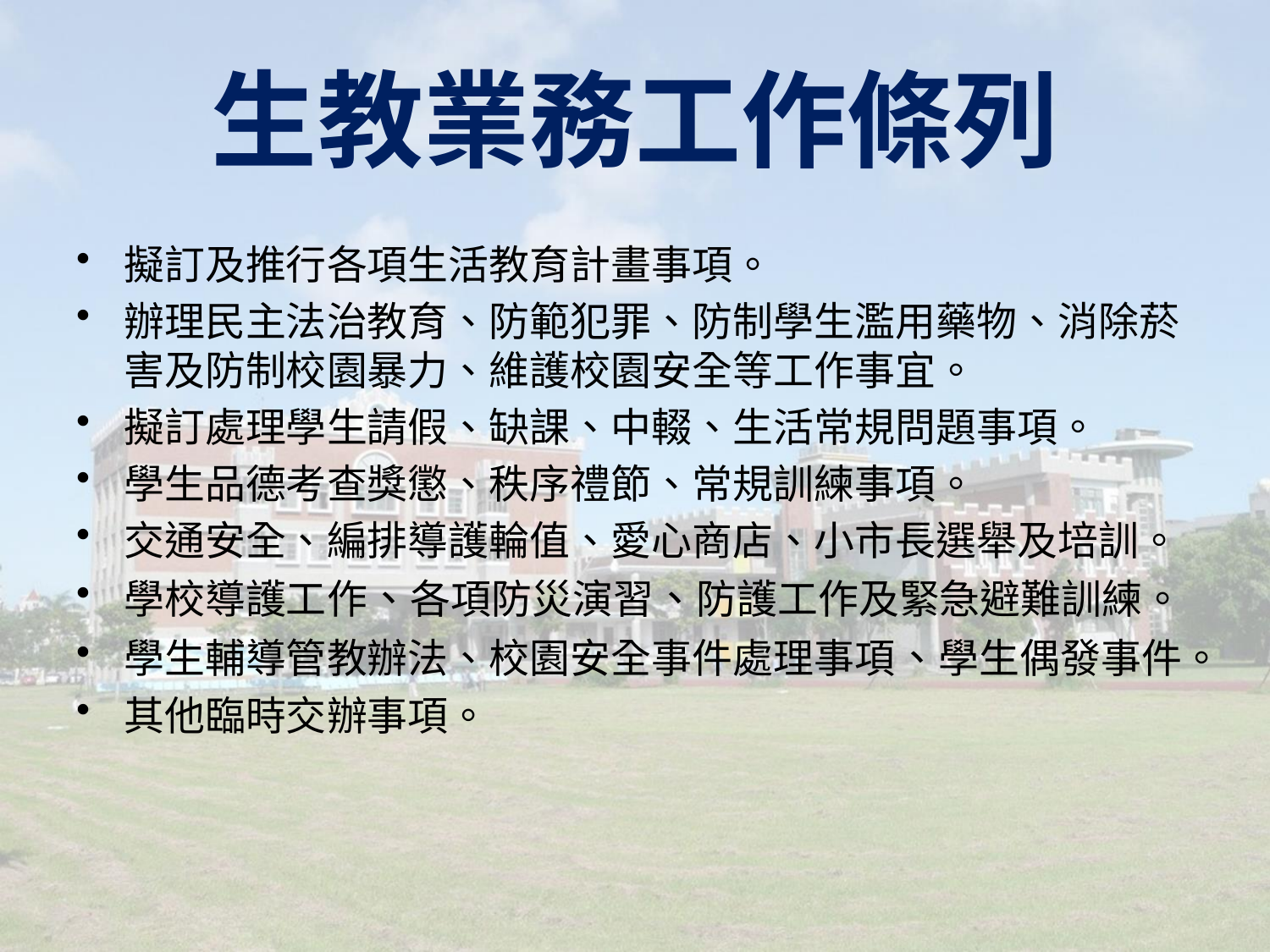

# 生教業務工作條列

擬訂及推行各項生活教育計畫事項。
辦理民主法治教育、防範犯罪、防制學生濫用藥物、消除菸害及防制校園暴力、維護校園安全等工作事宜。
擬訂處理學生請假、缺課、中輟、生活常規問題事項。
學生品德考查獎懲、秩序禮節、常規訓練事項。
交通安全、編排導護輪值、愛心商店、小市長選舉及培訓。
學校導護工作、各項防災演習、防護工作及緊急避難訓練。
學生輔導管教辦法、校園安全事件處理事項、學生偶發事件。
其他臨時交辦事項。